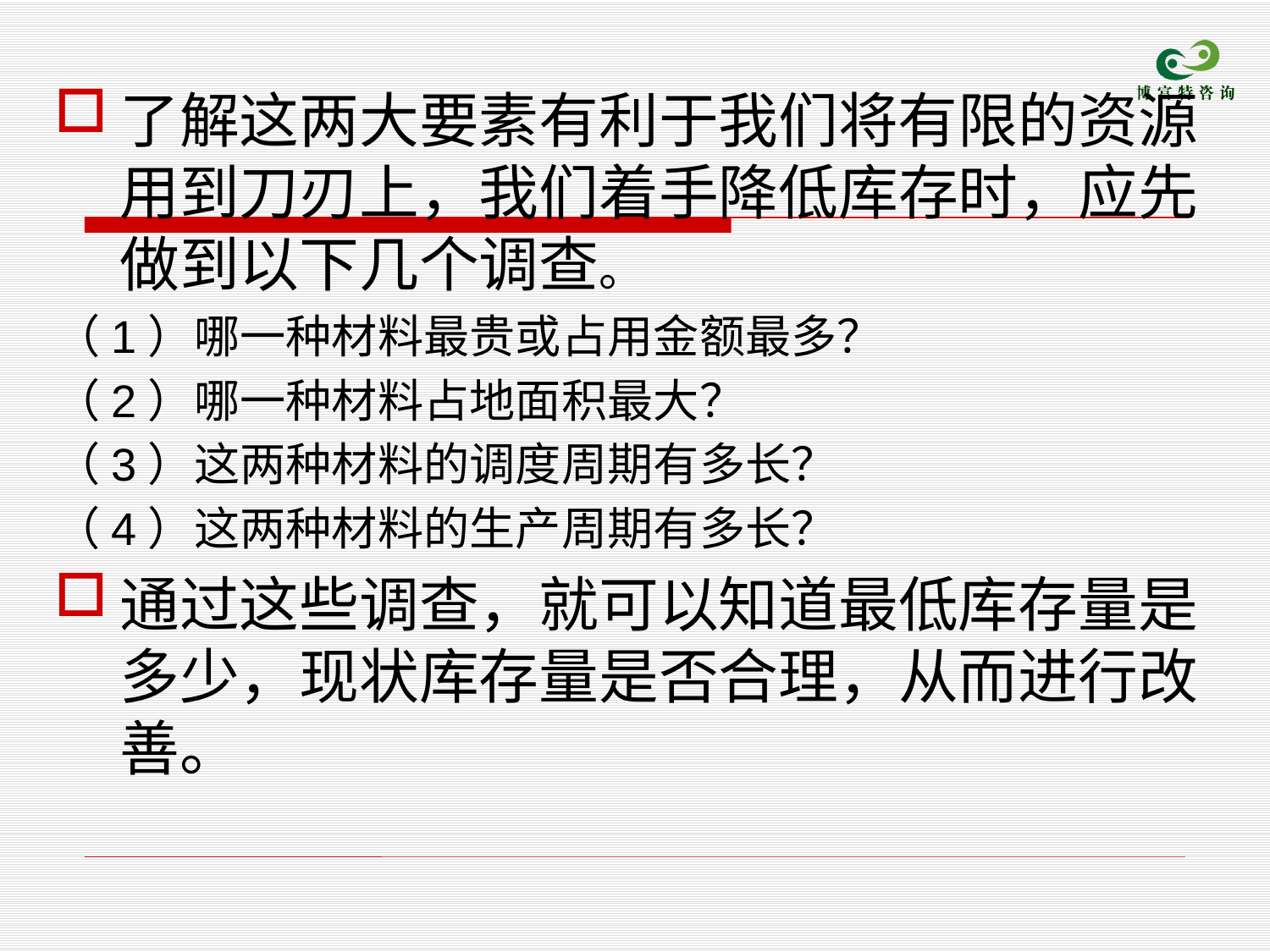

了解这两大要素有利于我们将有限的资源用到刀刃上，我们着手降低库存时，应先做到以下几个调查。
（1）哪一种材料最贵或占用金额最多？
（2）哪一种材料占地面积最大？
（3）这两种材料的调度周期有多长？
（4）这两种材料的生产周期有多长？
通过这些调查，就可以知道最低库存量是多少，现状库存量是否合理，从而进行改善。
724